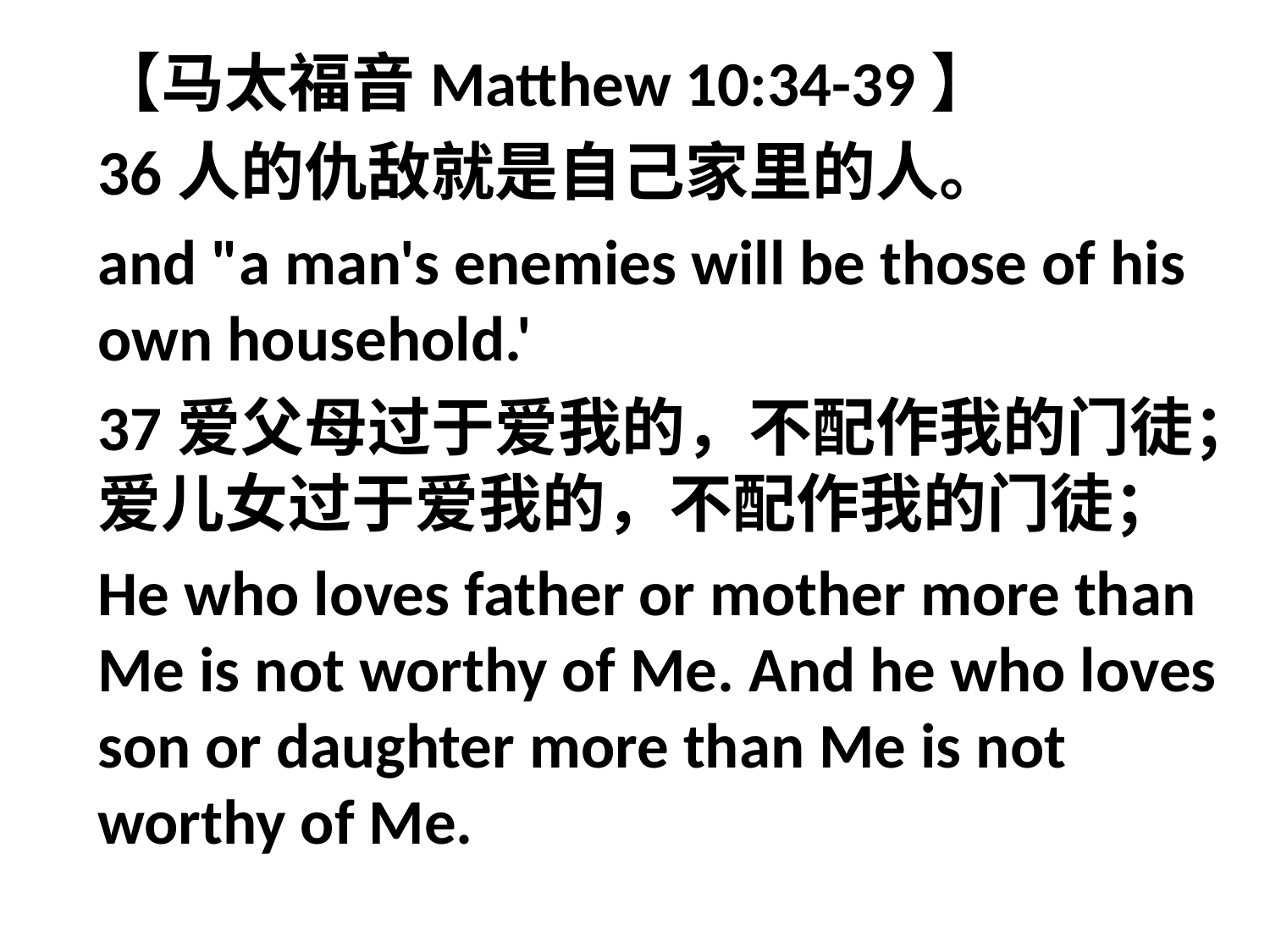

【马太福音Matthew 10:34-39】
36人的仇敌就是自己家里的人。
and "a man's enemies will be those of his own household.'
37爱父母过于爱我的，不配作我的门徒；爱儿女过于爱我的，不配作我的门徒；
He who loves father or mother more than Me is not worthy of Me. And he who loves son or daughter more than Me is not worthy of Me.